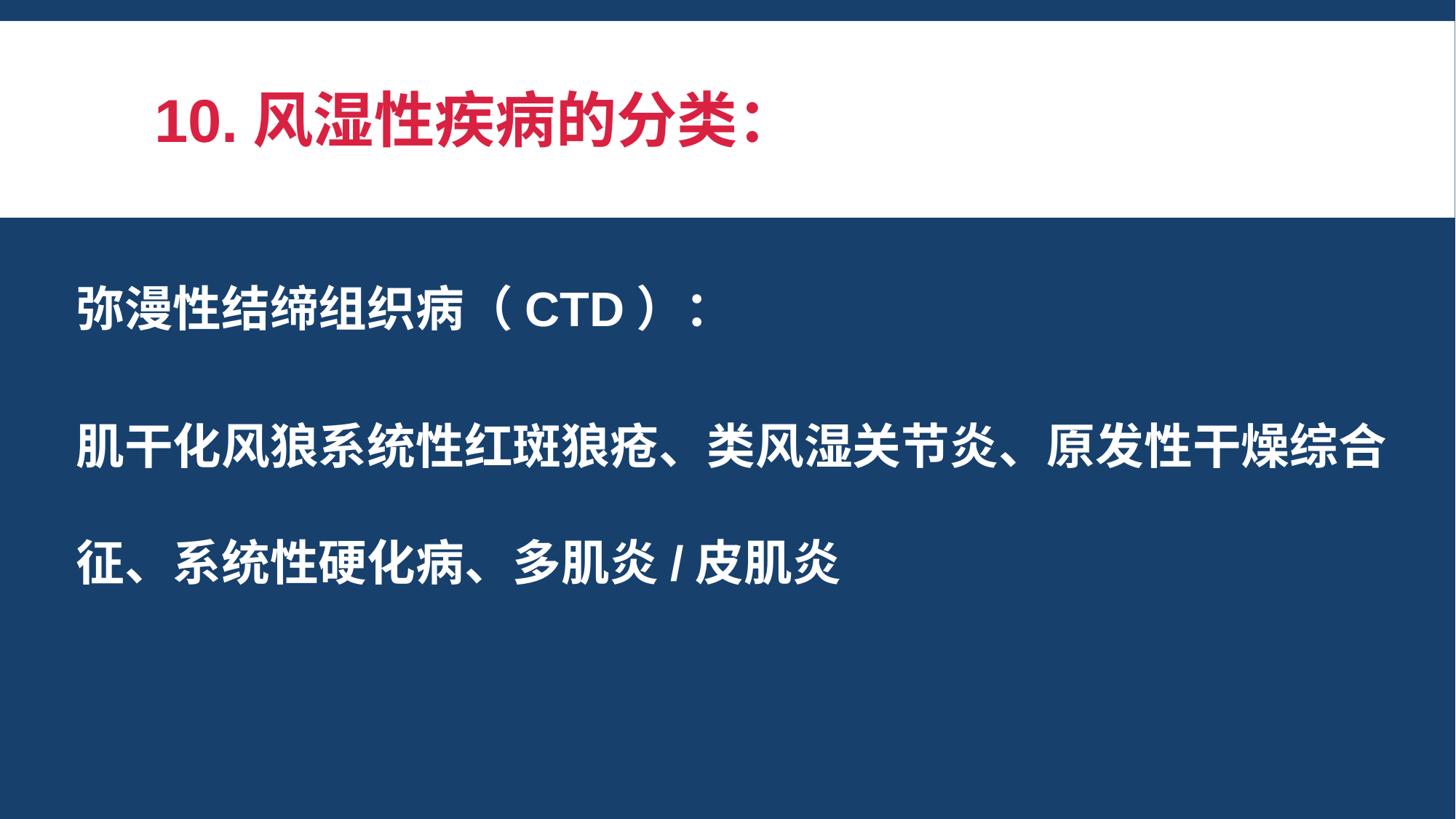

# 10.风湿性疾病的分类：
弥漫性结缔组织病（CTD）：
肌干化风狼系统性红斑狼疮、类风湿关节炎、原发性干燥综合征、系统性硬化病、多肌炎/皮肌炎